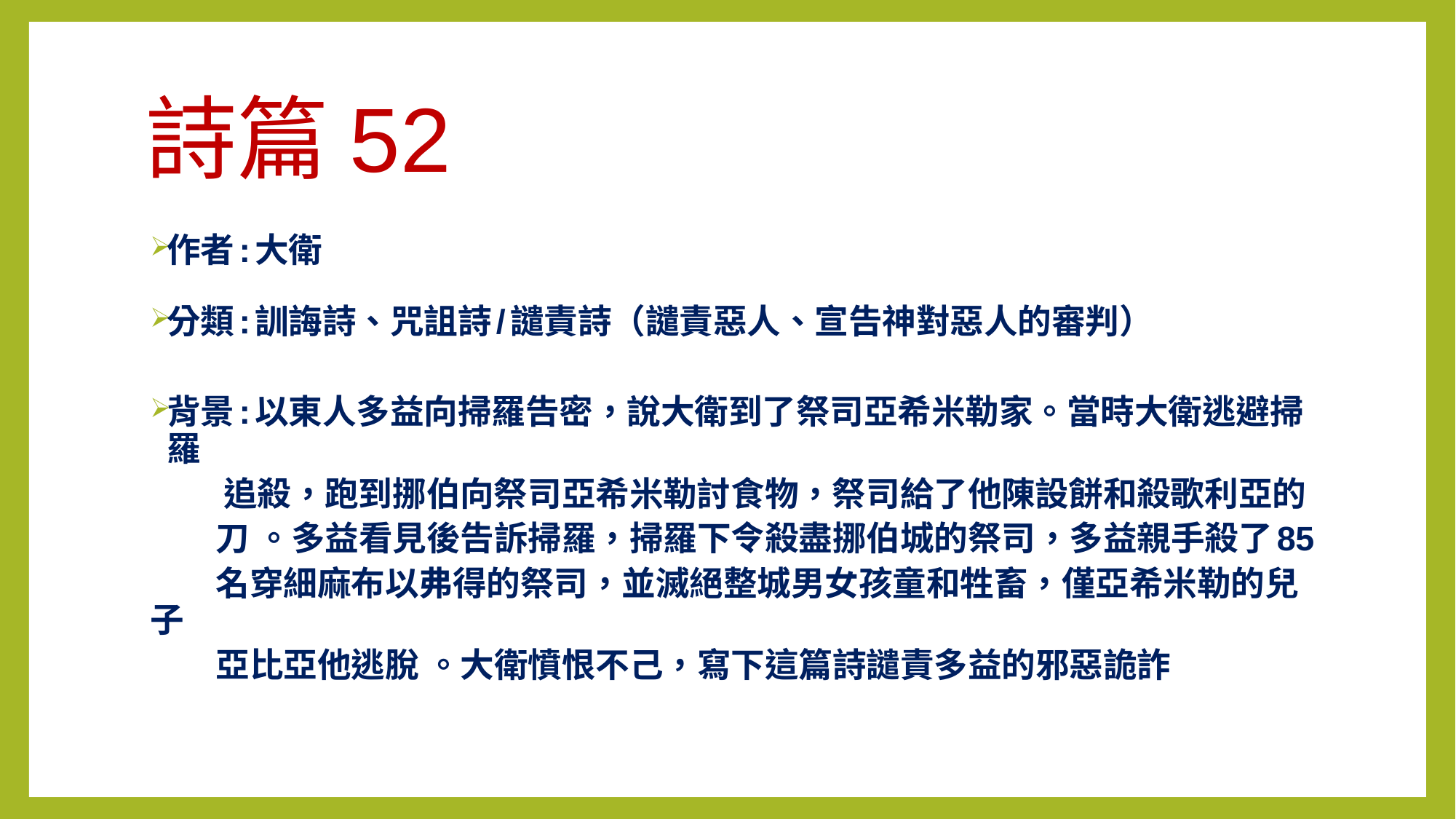

# 詩篇52
作者:大衛

分類:訓誨詩、咒詛詩/譴責詩（譴責惡人、宣告神對惡人的審判）

背景:以東人多益向掃羅告密，說大衛到了祭司亞希米勒家。當時大衛逃避掃羅
         追殺，跑到挪伯向祭司亞希米勒討食物，祭司給了他陳設餅和殺歌利亞的
        刀 。多益看見後告訴掃羅，掃羅下令殺盡挪伯城的祭司，多益親手殺了85
        名穿細麻布以弗得的祭司，並滅絕整城男女孩童和牲畜，僅亞希米勒的兒子
        亞比亞他逃脫 。大衛憤恨不己，寫下這篇詩譴責多益的邪惡詭詐